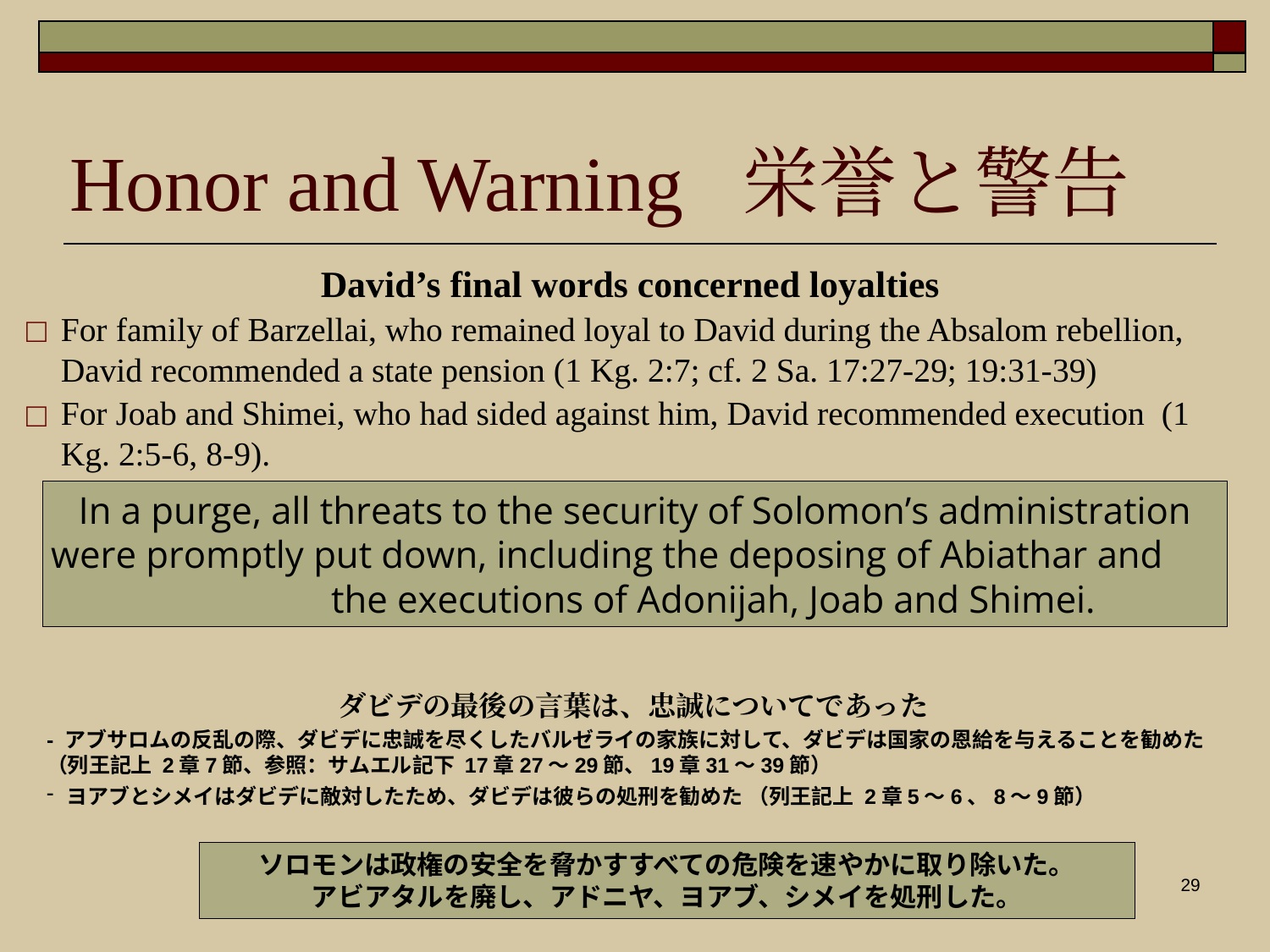

# Honor and Warning  栄誉と警告
David’s final words concerned loyalties
For family of Barzellai, who remained loyal to David during the Absalom rebellion, David recommended a state pension (1 Kg. 2:7; cf. 2 Sa. 17:27-29; 19:31-39)
For Joab and Shimei, who had sided against him, David recommended execution  (1 Kg. 2:5-6, 8-9).
In a purge, all threats to the security of Solomon’s administration were promptly put down, including the deposing of Abiathar and 　　　　　the executions of Adonijah, Joab and Shimei.
ダビデの最後の言葉は、忠誠についてであった
- アブサロムの反乱の際、ダビデに忠誠を尽くしたバルゼライの家族に対して、ダビデは国家の恩給を与えることを勧めた（列王記上 2章7節、参照：サムエル記下 17章27〜29節、19章31〜39節）
ヨアブとシメイはダビデに敵対したため、ダビデは彼らの処刑を勧めた （列王記上 2章5〜6、8〜9節）
ソロモンは政権の安全を脅かすすべての危険を速やかに取り除いた。
アビアタルを廃し、アドニヤ、ヨアブ、シメイを処刑した。
29